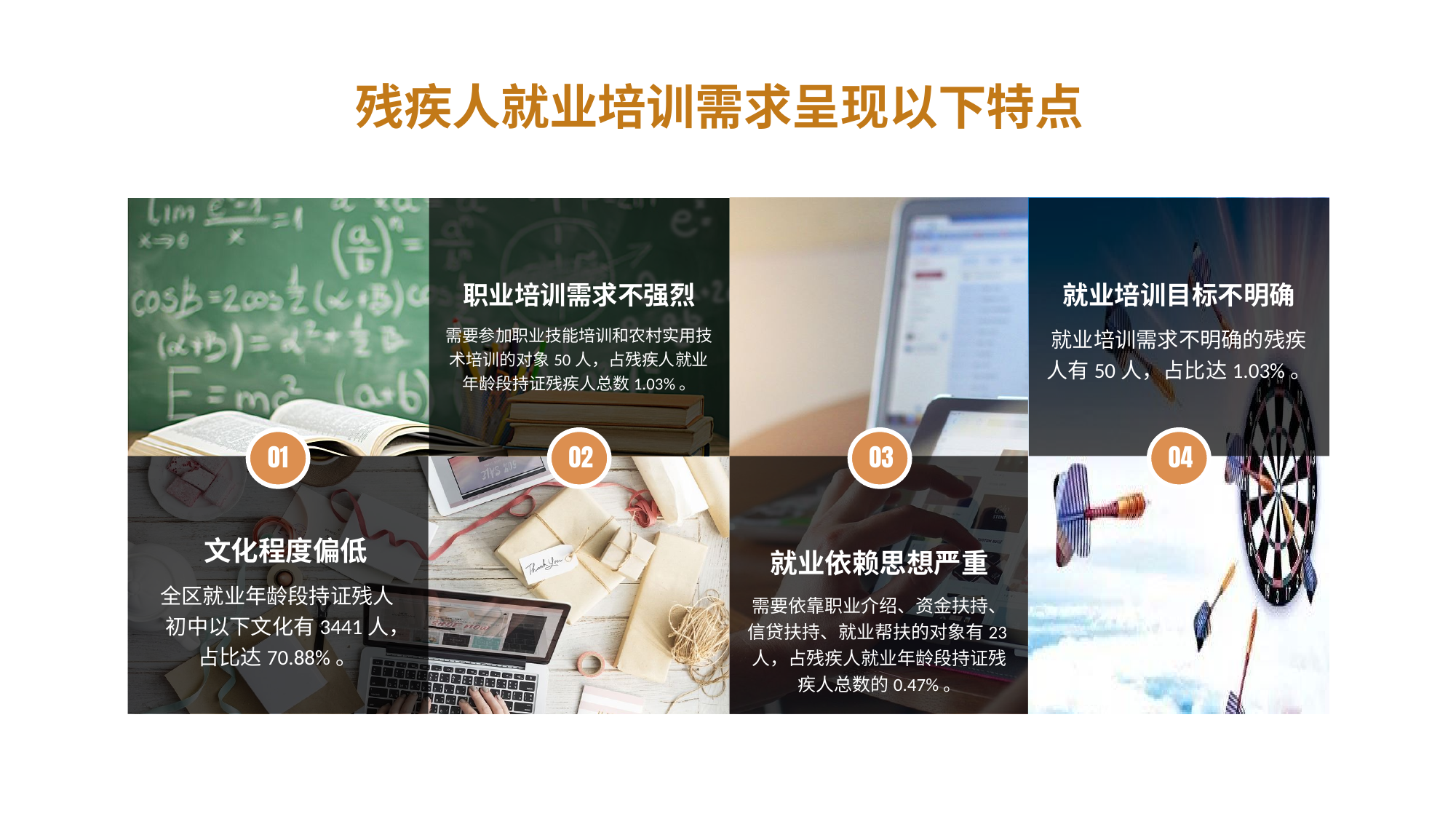

残疾人就业培训需求呈现以下特点

职业培训需求不强烈
就业培训目标不明确
需要参加职业技能培训和农村实用技术培训的对象50人，占残疾人就业年龄段持证残疾人总数1.03%。
就业培训需求不明确的残疾人有50人，占比达1.03%。
01
02
03
04

文化程度偏低
就业依赖思想严重
全区就业年龄段持证残人初中以下文化有3441人，占比达70.88%。
需要依靠职业介绍、资金扶持、信贷扶持、就业帮扶的对象有23人，占残疾人就业年龄段持证残疾人总数的0.47%。